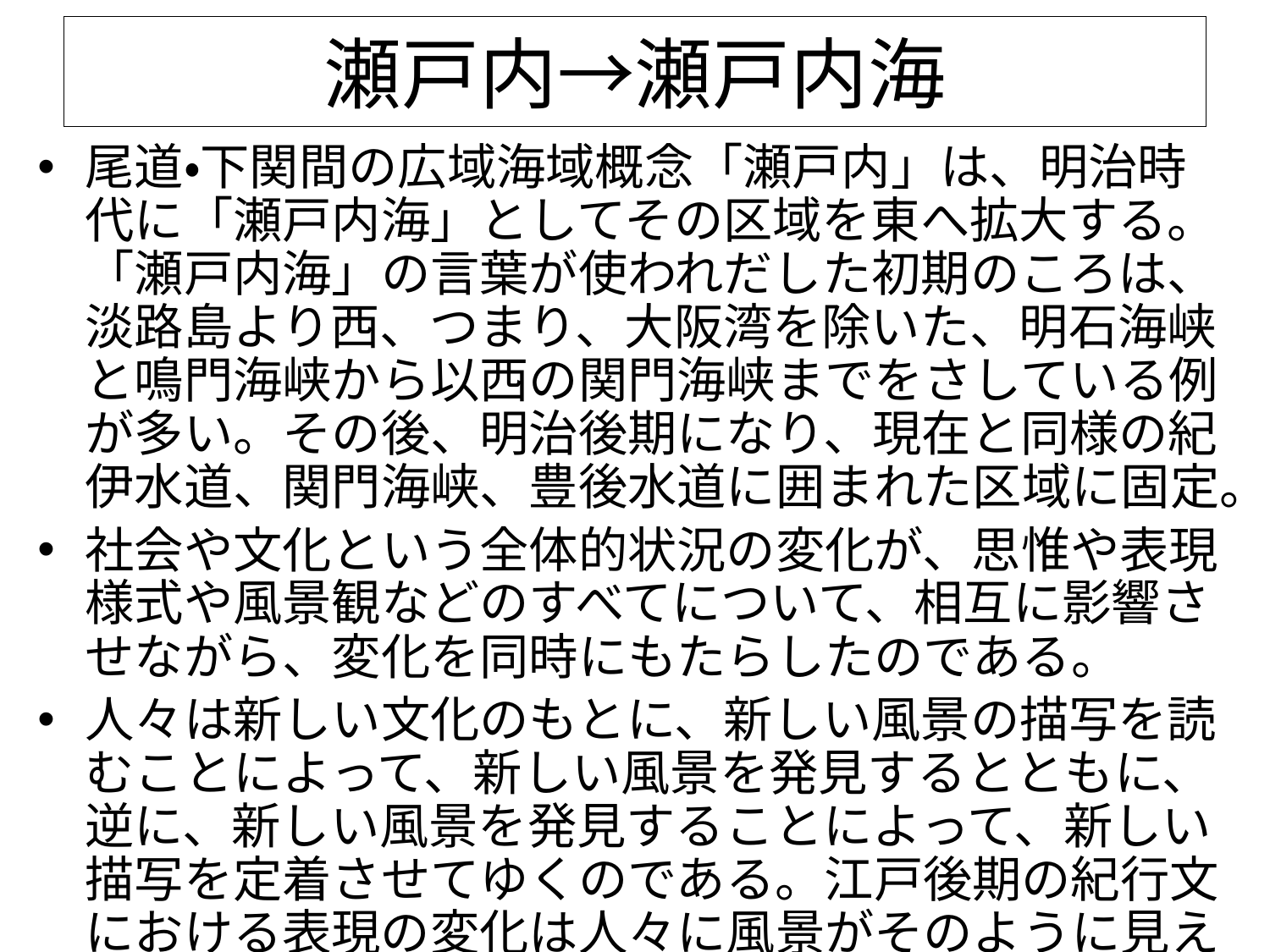

# 瀬戸内→瀬戸内海
尾道・下関間の広域海域概念「瀬戸内」は、明治時代に「瀬戸内海」としてその区域を東へ拡大する。「瀬戸内海」の言葉が使われだした初期のころは、淡路島より西、つまり、大阪湾を除いた、明石海峡と鳴門海峡から以西の関門海峡までをさしている例が多い。その後、明治後期になり、現在と同様の紀伊水道、関門海峡、豊後水道に囲まれた区域に固定。
社会や文化という全体的状況の変化が、思惟や表現様式や風景観などのすべてについて、相互に影響させながら、変化を同時にもたらしたのである。
人々は新しい文化のもとに、新しい風景の描写を読むことによって、新しい風景を発見するとともに、逆に、新しい風景を発見することによって、新しい描写を定着させてゆくのである。江戸後期の紀行文における表現の変化は人々に風景がそのように見えてきたといってよい。